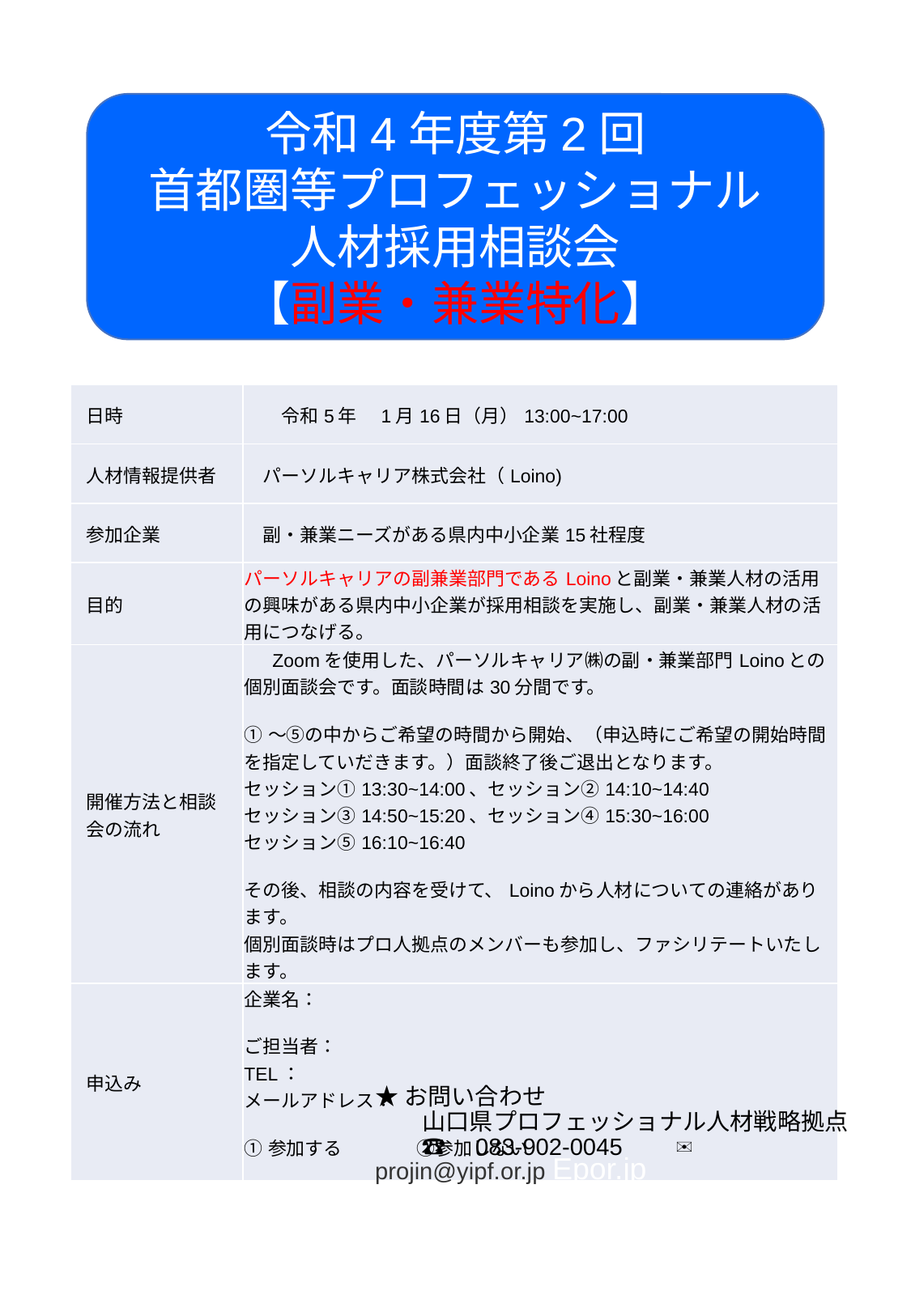

令和4年度第2回
首都圏等プロフェッショナル
人材採用相談会
【副業・兼業特化】
| 日時 | 令和5年　1月16日（月）13:00~17:00 |
| --- | --- |
| 人材情報提供者 | パーソルキャリア株式会社（Loino) |
| 参加企業 | 副・兼業ニーズがある県内中小企業15社程度 |
| 目的 | パーソルキャリアの副兼業部門であるLoinoと副業・兼業人材の活用の興味がある県内中小企業が採用相談を実施し、副業・兼業人材の活用につなげる。 |
| 開催方法と相談会の流れ | Zoomを使用した、パーソルキャリア㈱の副・兼業部門Loinoとの個別面談会です。面談時間は30分間です。 ①～⑤の中からご希望の時間から開始、（申込時にご希望の開始時間を指定していだきます。）面談終了後ご退出となります。 セッション①13:30~14:00、セッション②14:10~14:40 セッション③14:50~15:20、セッション④15:30~16:00 セッション⑤16:10~16:40 その後、相談の内容を受けて、Loinoから人材についての連絡があります。 個別面談時はプロ人拠点のメンバーも参加し、ファシリテートいたします。 |
| 申込み | 企業名： ご担当者： TEL： メールアドレス： ①参加する　　　　②参加しない |
★お問い合わせ
　　山口県プロフェッショナル人材戦略拠点
　　☎　083-902-0045　　✉　projin@yipf.or.jp Epor.jp